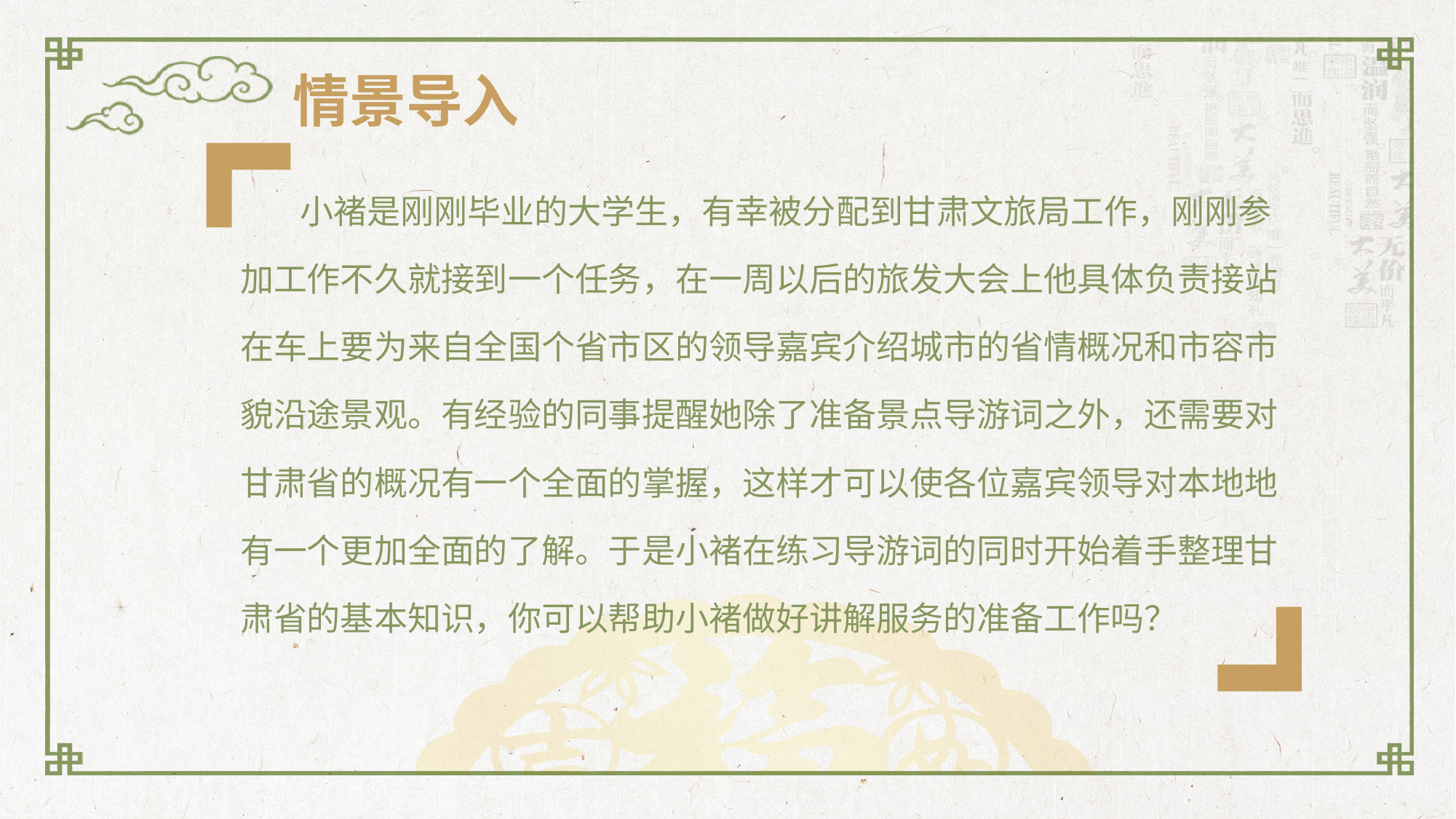

# 情景导入

       小褚是刚刚毕业的大学生，有幸被分配到甘肃文旅局工作，刚刚参加工作不久就接到一个任务，在一周以后的旅发大会上他具体负责接站在车上要为来自全国个省市区的领导嘉宾介绍城市的省情概况和市容市貌沿途景观。有经验的同事提醒她除了准备景点导游词之外，还需要对甘肃省的概况有一个全面的掌握，这样才可以使各位嘉宾领导对本地地有一个更加全面的了解。于是小褚在练习导游词的同时开始着手整理甘肃省的基本知识，你可以帮助小褚做好讲解服务的准备工作吗？